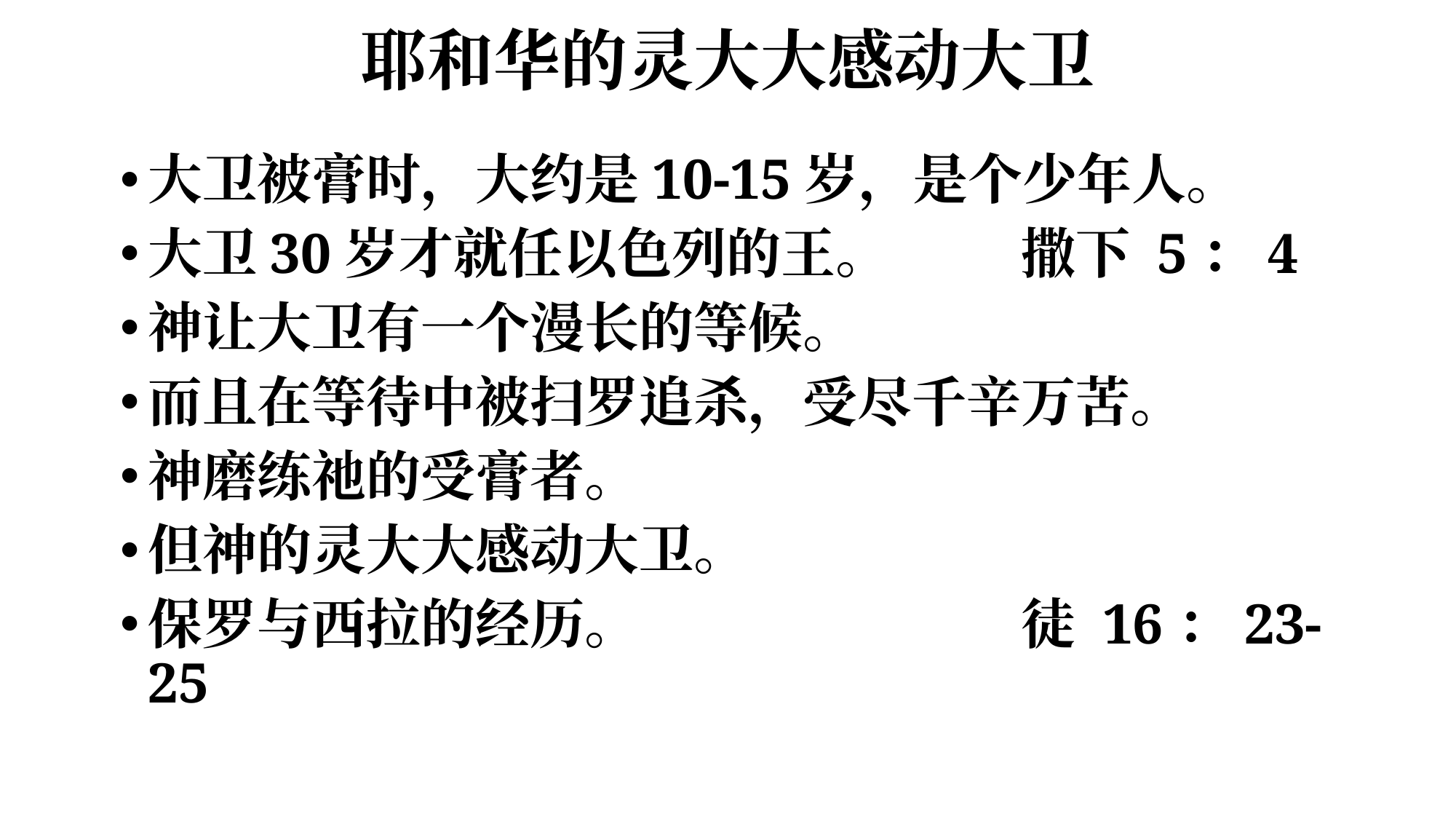

# 耶和华的灵大大感动大卫
大卫被膏时，大约是10-15岁，是个少年人。
大卫30岁才就任以色列的王。		撒下 5：4
神让大卫有一个漫长的等候。
而且在等待中被扫罗追杀，受尽千辛万苦。
神磨练祂的受膏者。
但神的灵大大感动大卫。
保罗与西拉的经历。				徒 16：23-25